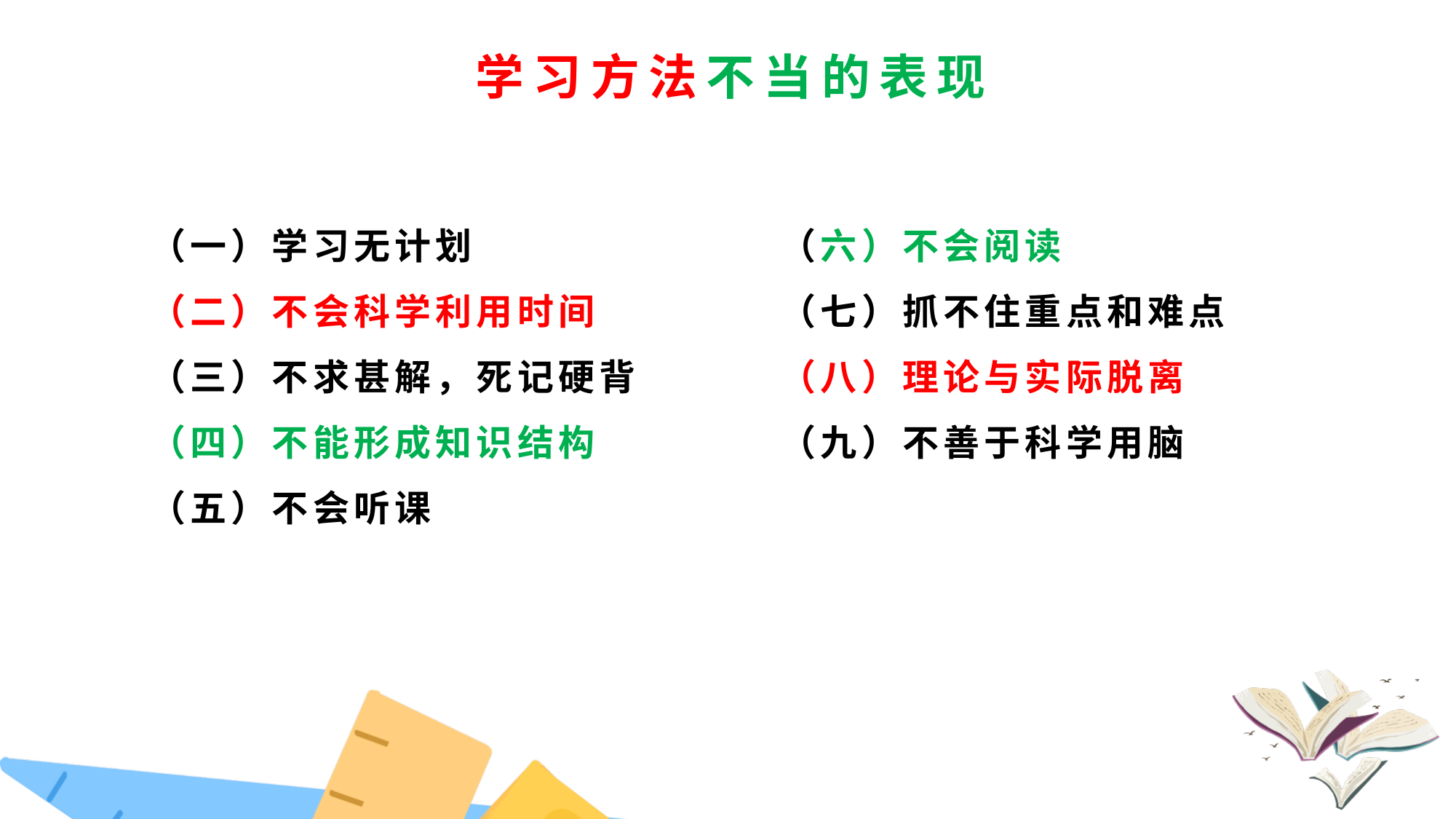

学习方法不当的表现
（一）学习无计划
（二）不会科学利用时间
（三）不求甚解，死记硬背
（四）不能形成知识结构
（五）不会听课

（六）不会阅读
（七）抓不住重点和难点
（八）理论与实际脱离
（九）不善于科学用脑